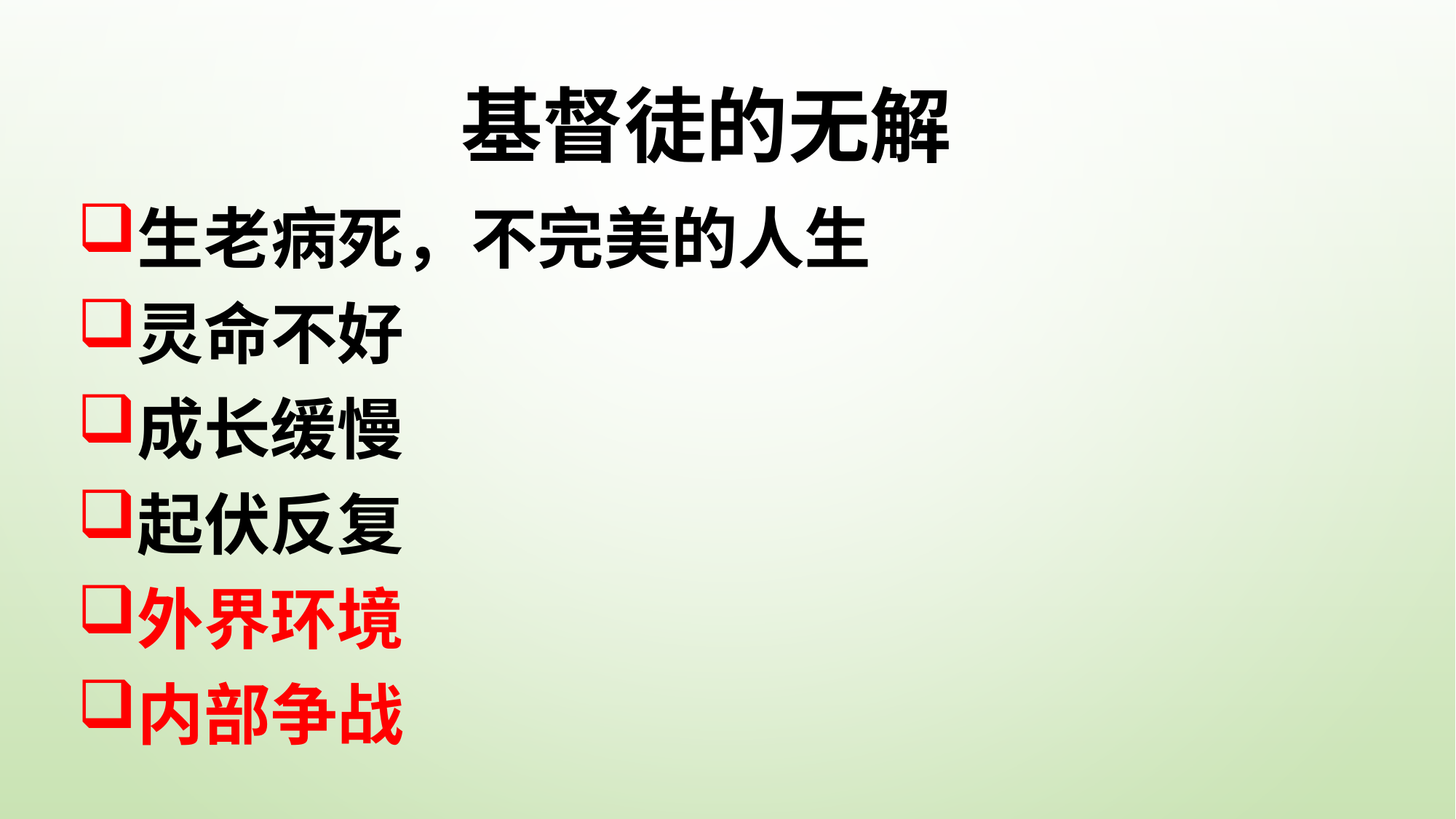

# 基督徒的无解
生老病死，不完美的人生
灵命不好
成长缓慢
起伏反复
外界环境
内部争战